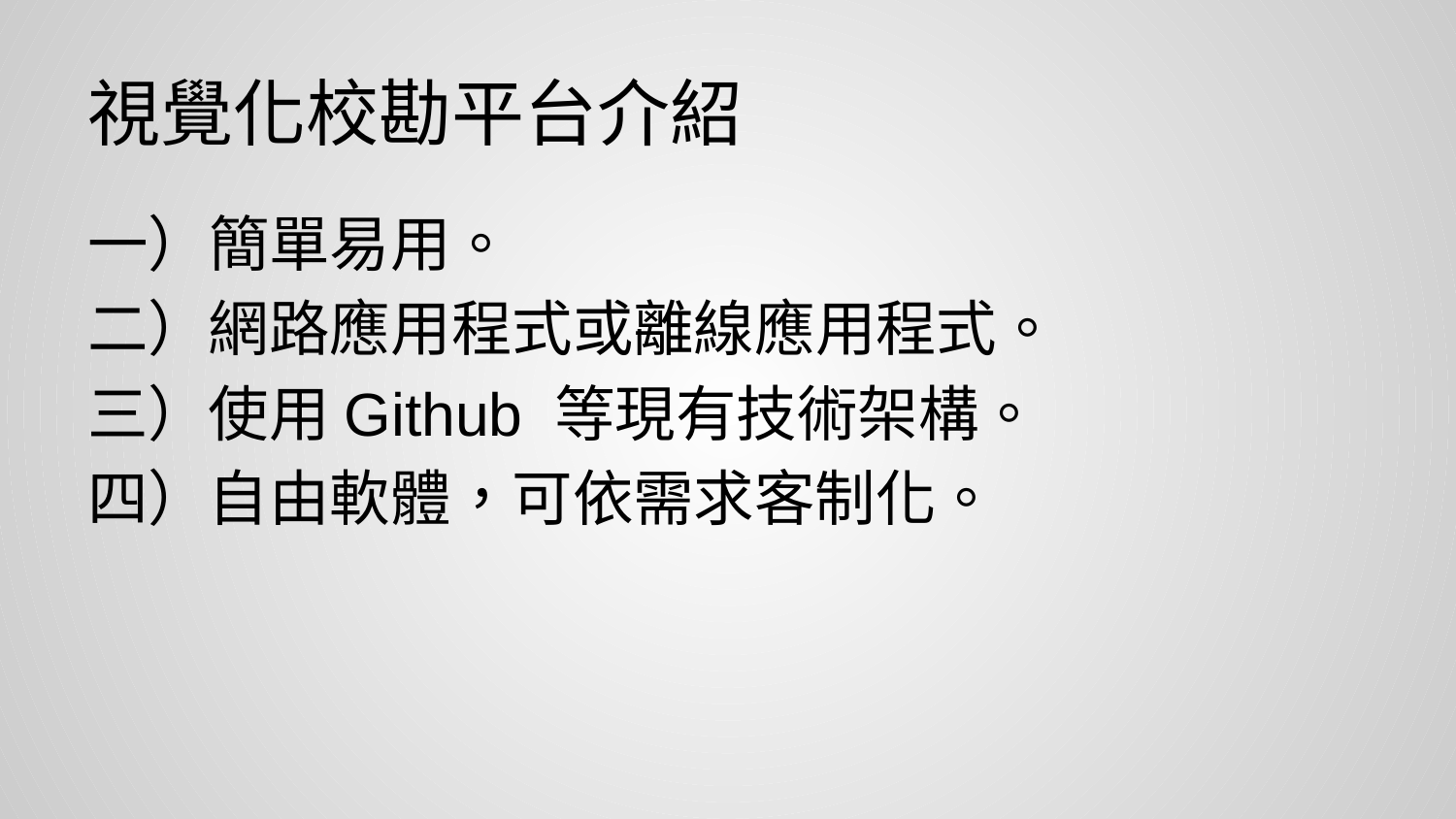

# 視覺化校勘平台介紹
一）簡單易用。
二）網路應用程式或離線應用程式。
三）使用Github 等現有技術架構。
四）自由軟體，可依需求客制化。